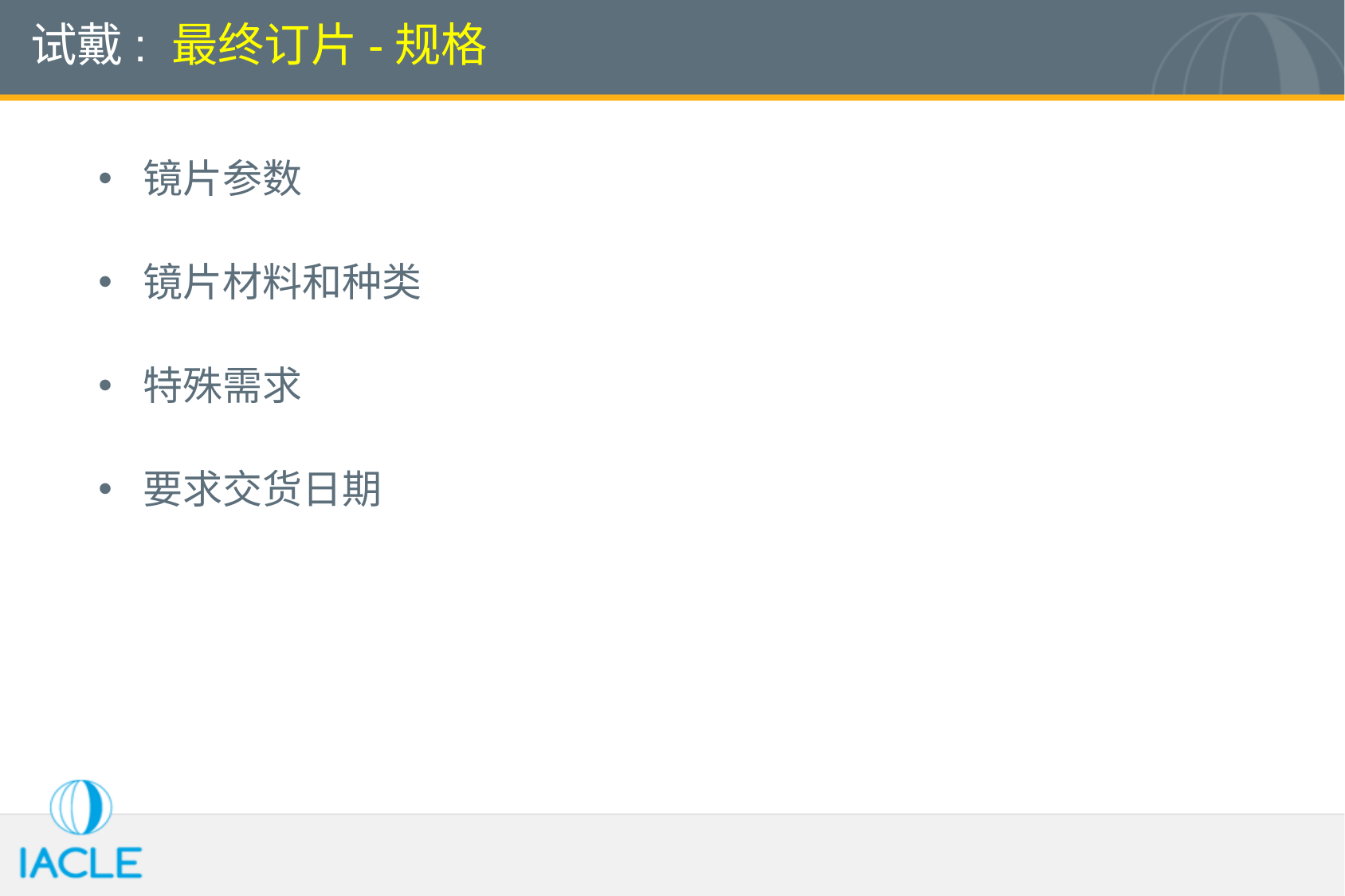

# 试戴: 最终订片-规格
镜片参数
镜片材料和种类
特殊需求
要求交货日期